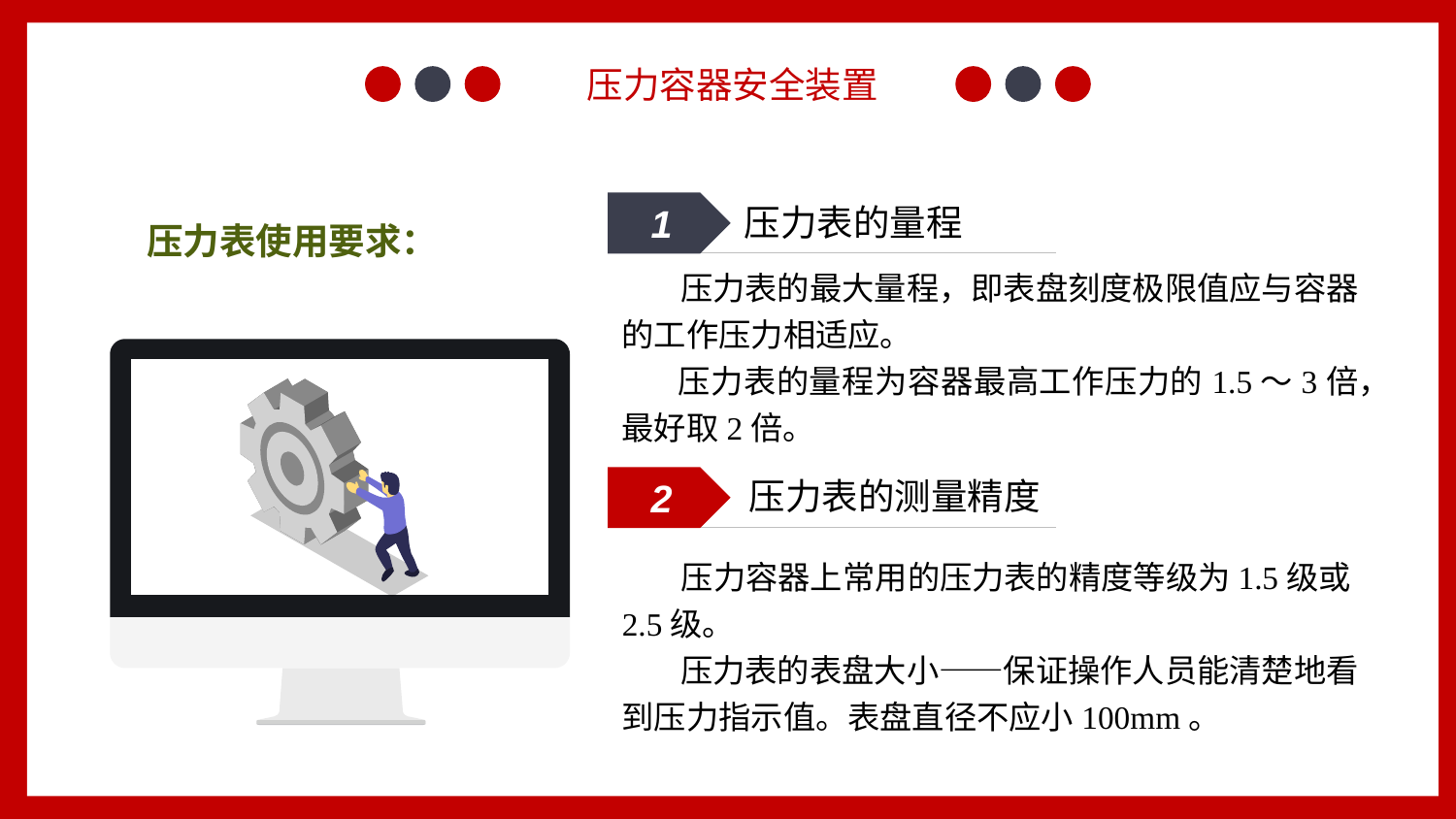

压力容器安全装置

压力表的量程
1
压力表使用要求：
       压力表的最大量程，即表盘刻度极限值应与容器的工作压力相适应。
      压力表的量程为容器最高工作压力的1.5～3倍，最好取2倍。

压力表的测量精度
2
       压力容器上常用的压力表的精度等级为1.5级或2.5级。
       压力表的表盘大小——保证操作人员能清楚地看到压力指示值。表盘直径不应小100mm。